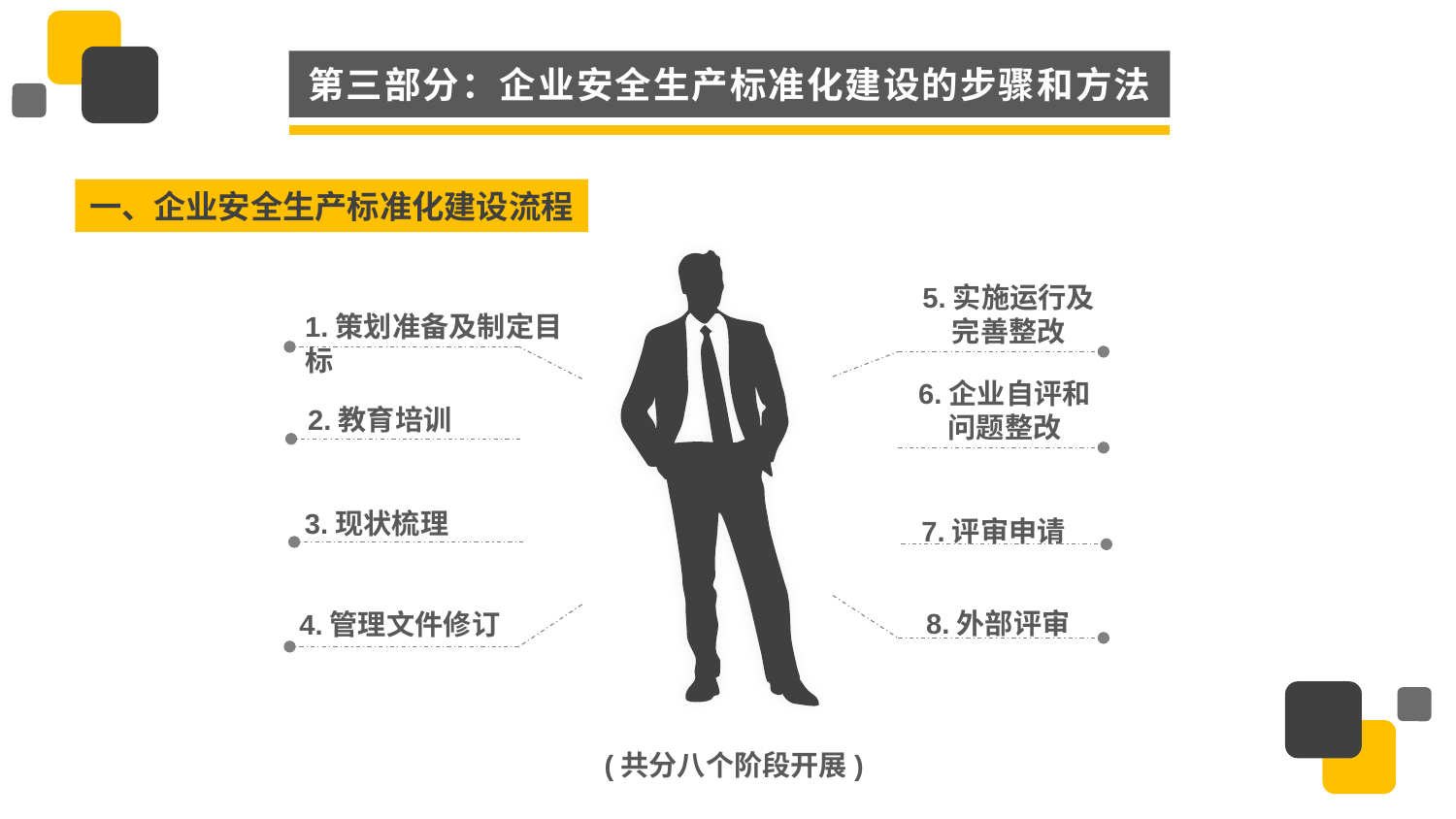

第三部分：企业安全生产标准化建设的步骤和方法
一、企业安全生产标准化建设流程

5.实施运行及
完善整改
1.策划准备及制定目标
6.企业自评和
问题整改
2.教育培训
3.现状梳理
7.评审申请
8.外部评审
4.管理文件修订
 (共分八个阶段开展)